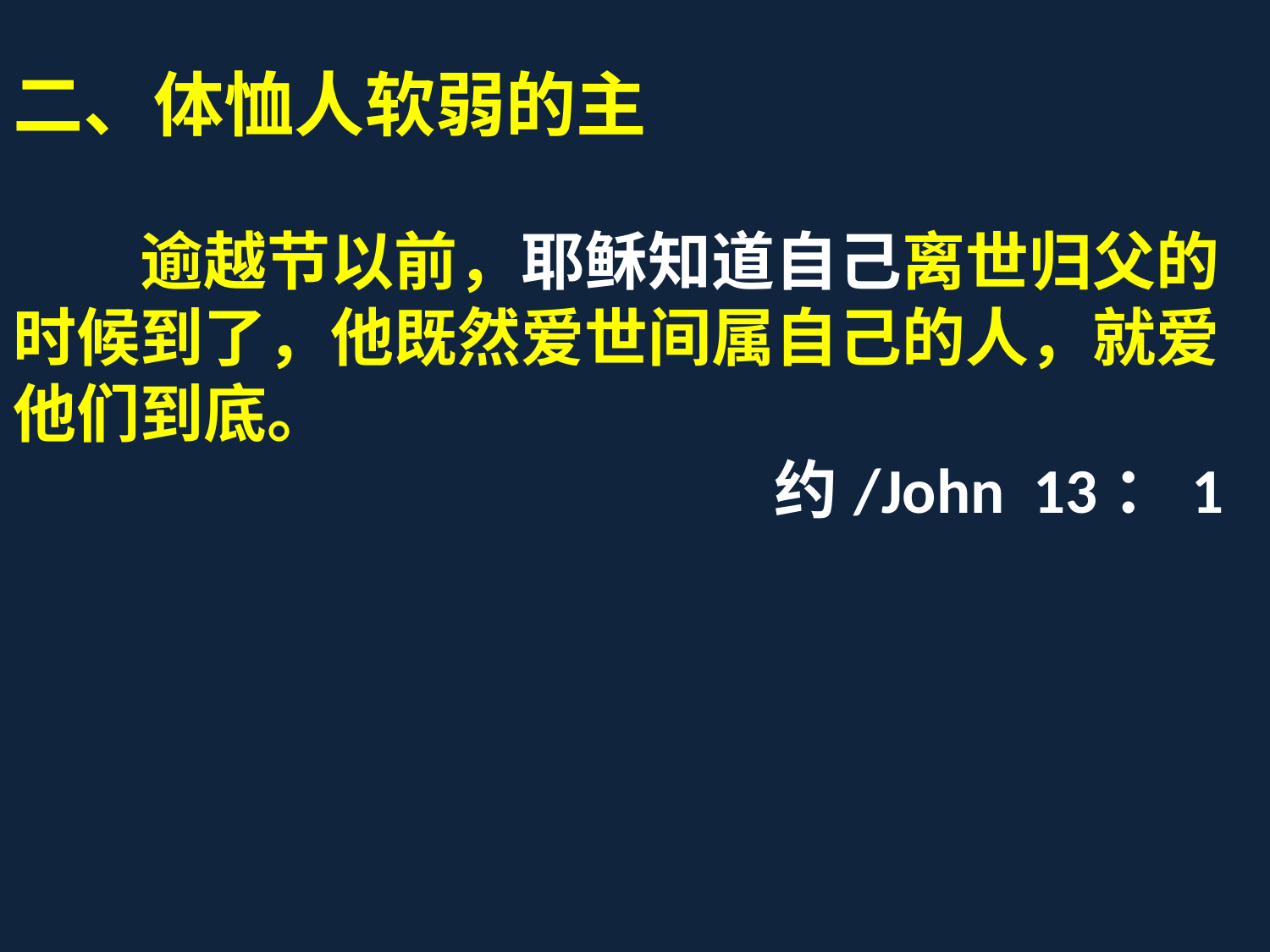

二、体恤人软弱的主
	逾越节以前，耶稣知道自己离世归父的时候到了，他既然爱世间属自己的人，就爱他们到底。
                                                     约/John  13：1